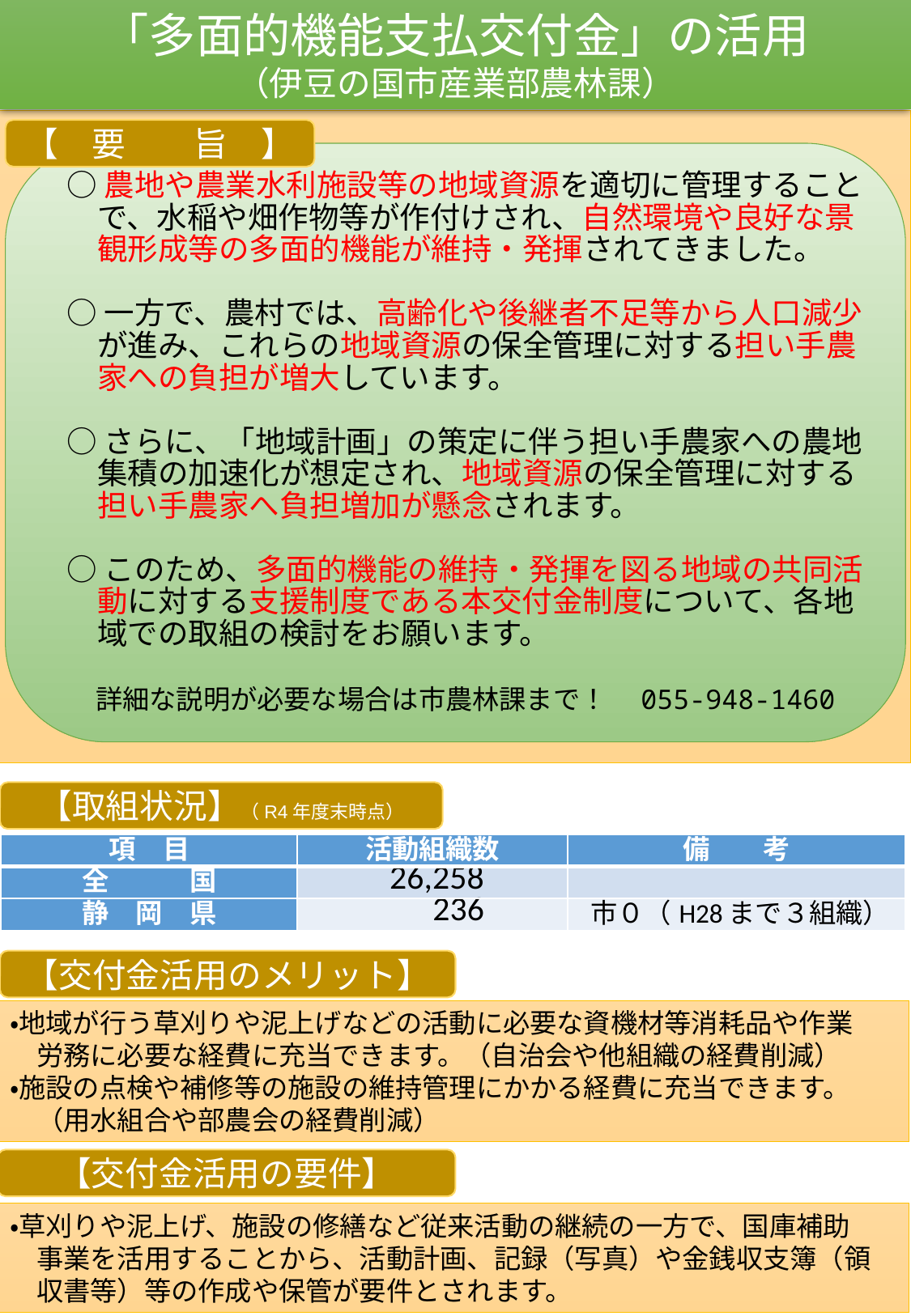

「多面的機能支払交付金」の活用
（伊豆の国市産業部農林課）

【　要　　旨　】
○農地や農業水利施設等の地域資源を適切に管理すること
　で、水稲や畑作物等が作付けされ、自然環境や良好な景
　観形成等の多面的機能が維持・発揮されてきました。

○一方で、農村では、高齢化や後継者不足等から人口減少
　が進み、これらの地域資源の保全管理に対する担い手農
　家への負担が増大しています。

○さらに、「地域計画」の策定に伴う担い手農家への農地
　集積の加速化が想定され、地域資源の保全管理に対する
　担い手農家へ負担増加が懸念されます。

○このため、多面的機能の維持・発揮を図る地域の共同活
　動に対する支援制度である本交付金制度について、各地
　域での取組の検討をお願います。

詳細な説明が必要な場合は市農林課まで！　055-948-1460
【取組状況】（R4年度末時点）
| 項　目 | 活動組織数 | 備　　考 |
| --- | --- | --- |
| 全　　　国 | 26,258 |  |
| 静　岡　県 | 236 | 市０（H28まで３組織） |
【交付金活用のメリット】
・地域が行う草刈りや泥上げなどの活動に必要な資機材等消耗品や作業
　労務に必要な経費に充当できます。（自治会や他組織の経費削減）
・施設の点検や補修等の施設の維持管理にかかる経費に充当できます。
　（用水組合や部農会の経費削減）
【交付金活用の要件】
・草刈りや泥上げ、施設の修繕など従来活動の継続の一方で、国庫補助
　事業を活用することから、活動計画、記録（写真）や金銭収支簿（領
　収書等）等の作成や保管が要件とされます。
1